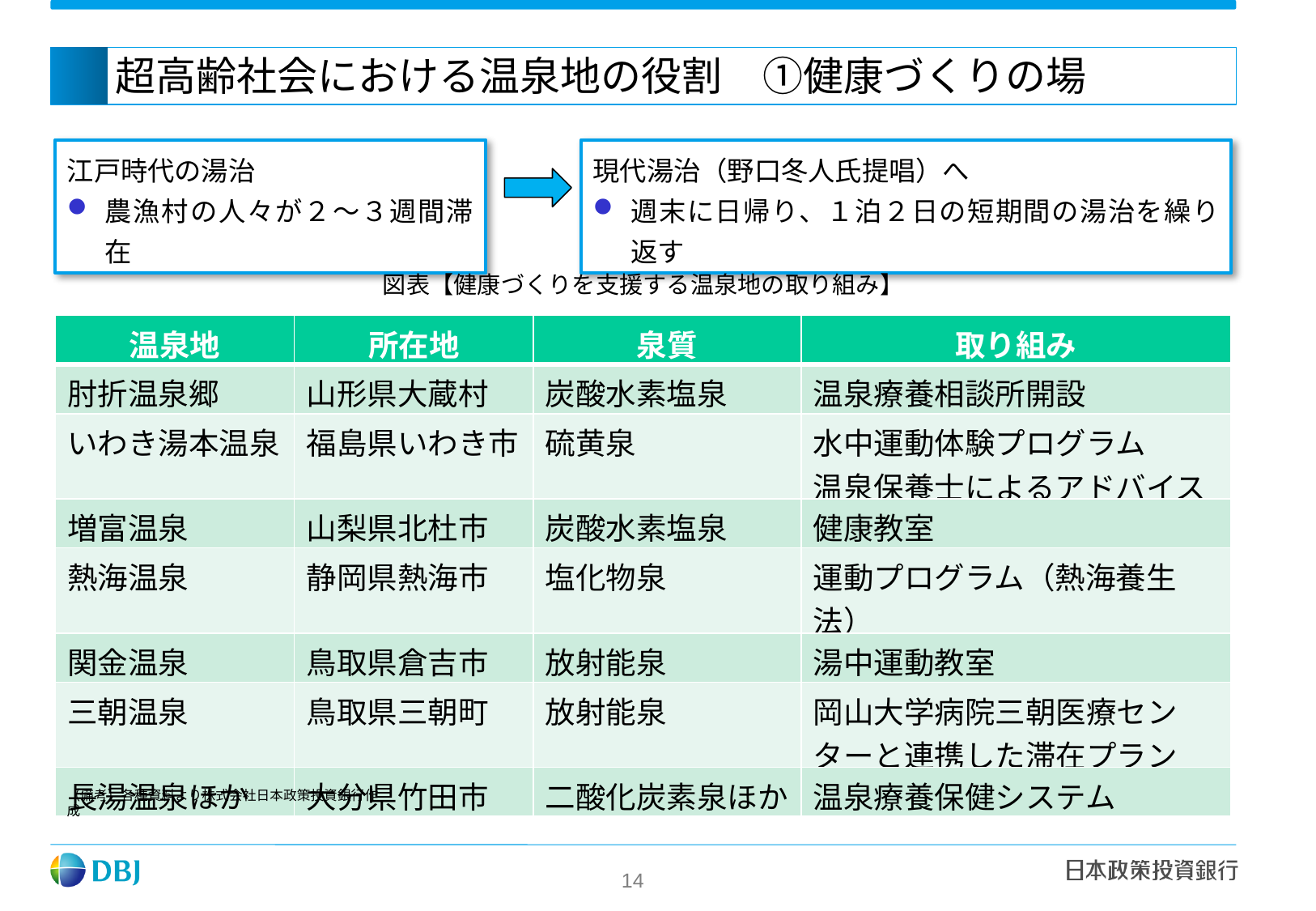

# 超高齢社会における温泉地の役割　①健康づくりの場
江戸時代の湯治
農漁村の人々が２～３週間滞在
現代湯治（野口冬人氏提唱）へ
週末に日帰り、１泊２日の短期間の湯治を繰り返す

図表【健康づくりを支援する温泉地の取り組み】
| 温泉地 | 所在地 | 泉質 | 取り組み |
| --- | --- | --- | --- |
| 肘折温泉郷 | 山形県大蔵村 | 炭酸水素塩泉 | 温泉療養相談所開設 |
| いわき湯本温泉 | 福島県いわき市 | 硫黄泉 | 水中運動体験プログラム 温泉保養士によるアドバイス |
| 増富温泉 | 山梨県北杜市 | 炭酸水素塩泉 | 健康教室 |
| 熱海温泉 | 静岡県熱海市 | 塩化物泉 | 運動プログラム（熱海養生法） |
| 関金温泉 | 鳥取県倉吉市 | 放射能泉 | 湯中運動教室 |
| 三朝温泉 | 鳥取県三朝町 | 放射能泉 | 岡山大学病院三朝医療センターと連携した滞在プラン |
| 長湯温泉ほか | 大分県竹田市 | 二酸化炭素泉ほか | 温泉療養保健システム |
（備考）各種資料より株式会社日本政策投資銀行作成
14